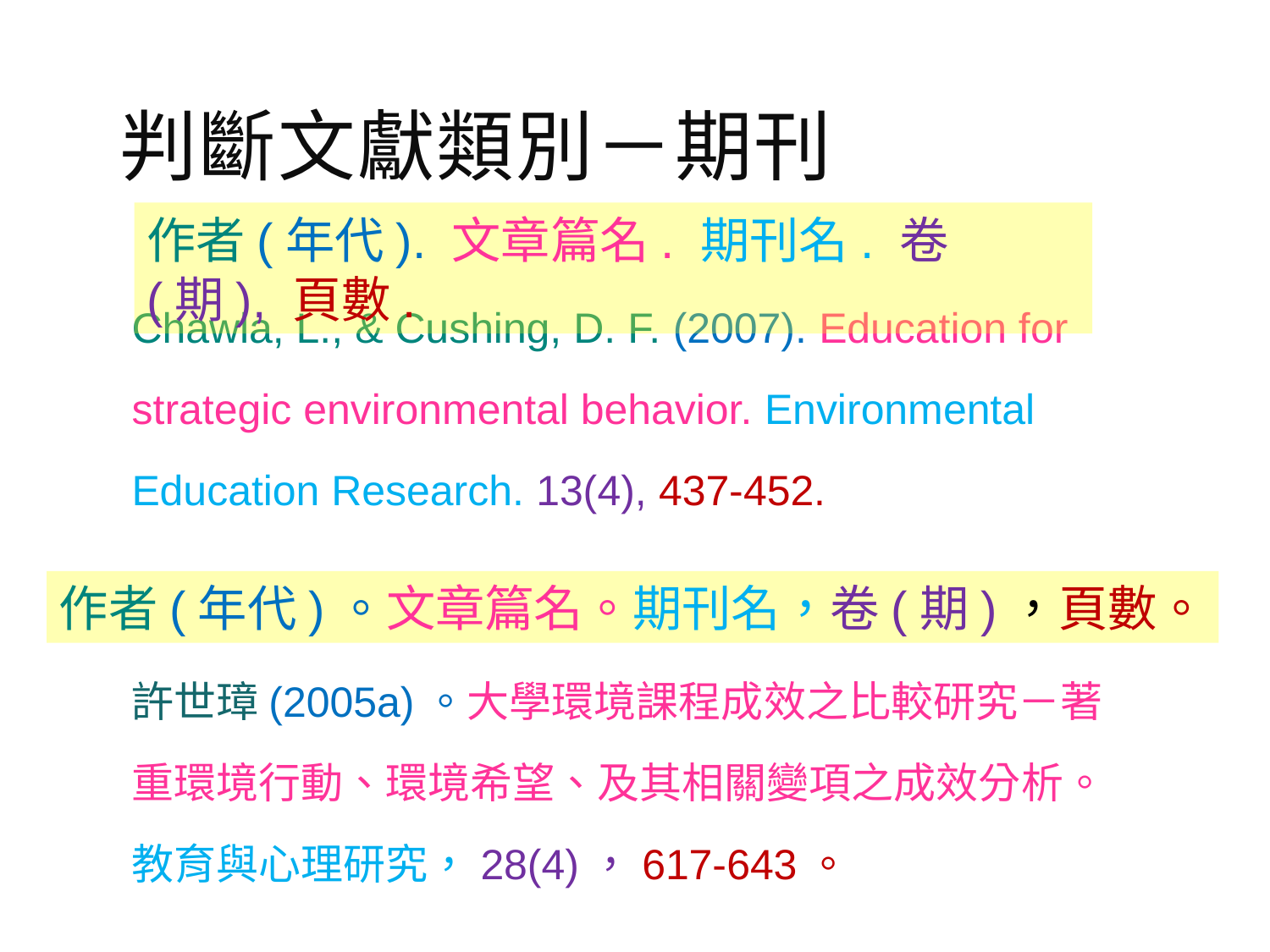

# 判斷文獻類別－期刊
作者(年代). 文章篇名. 期刊名. 卷(期), 頁數.

Chawla, L., & Cushing, D. F. (2007). Education for strategic environmental behavior. Environmental Education Research. 13(4), 437-452.

許世璋(2005a)。大學環境課程成效之比較研究－著重環境行動、環境希望、及其相關變項之成效分析。教育與心理研究，28(4)，617-643。
作者(年代)。文章篇名。期刊名，卷(期)，頁數。
32